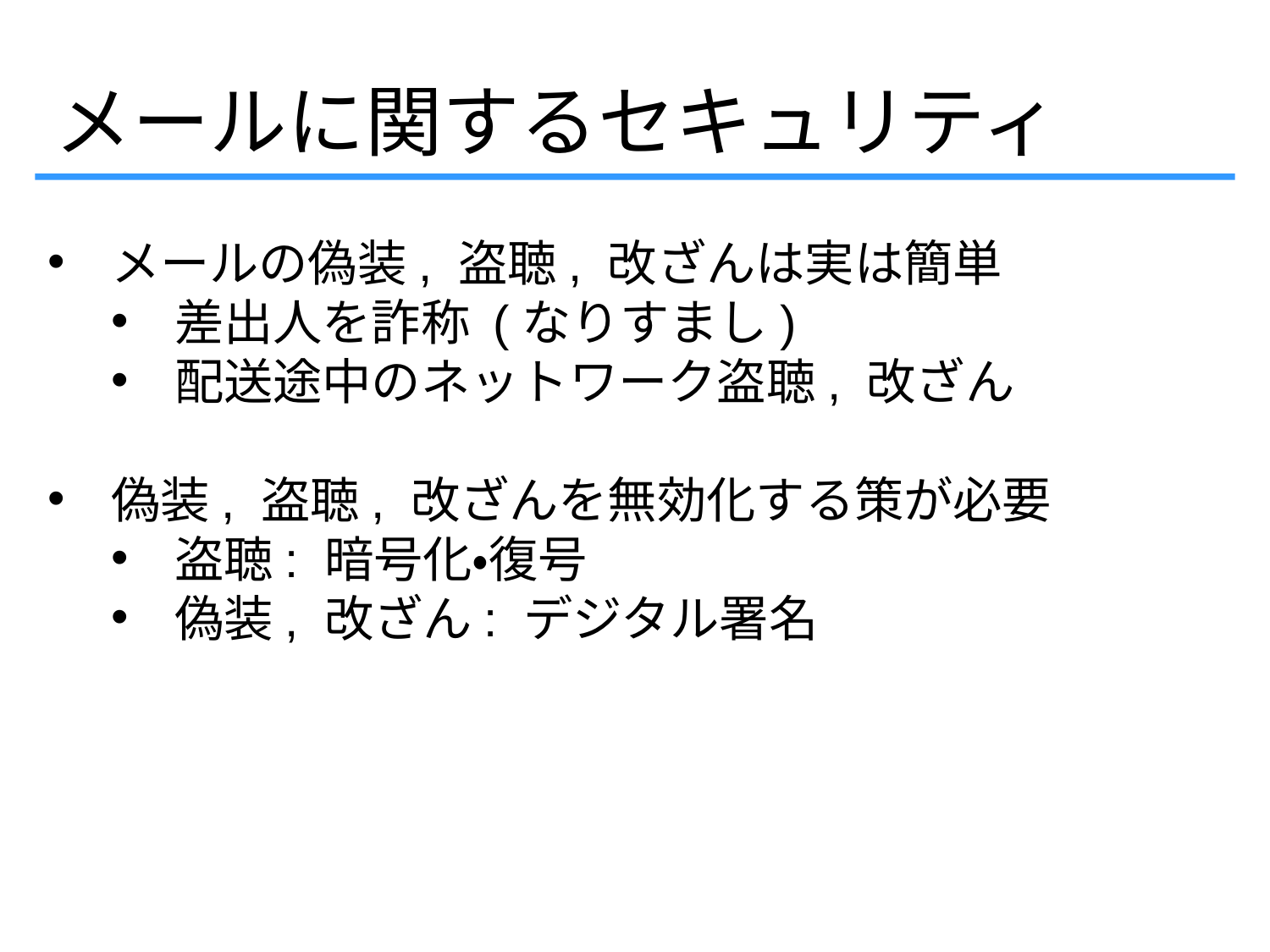

メールに関するセキュリティ

メールの偽装, 盗聴, 改ざんは実は簡単
差出人を詐称 (なりすまし)
配送途中のネットワーク盗聴, 改ざん

偽装, 盗聴, 改ざんを無効化する策が必要
盗聴: 暗号化・復号
偽装, 改ざん: デジタル署名